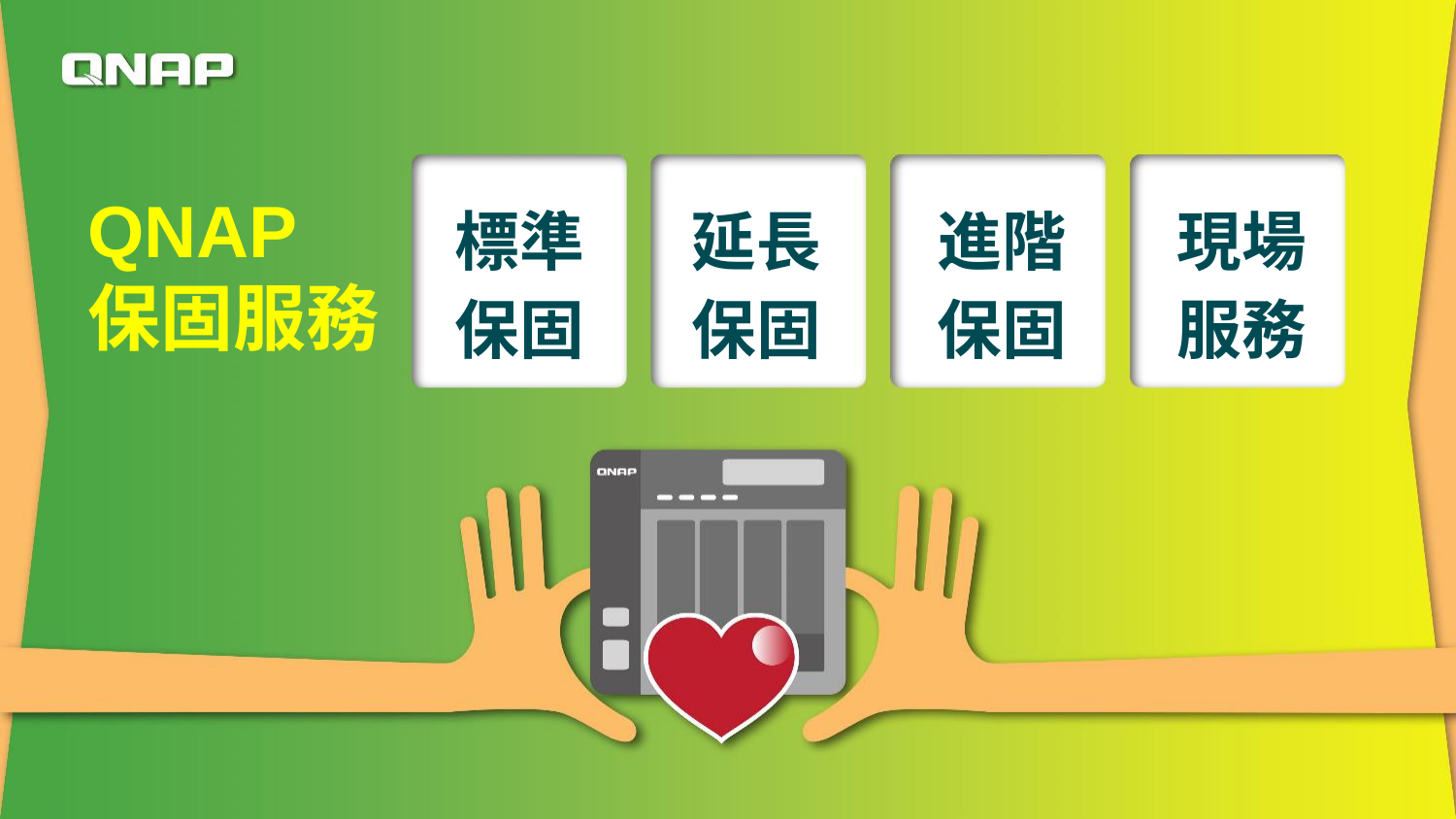

# QNAP 保固服務
標準保固
延長保固
進階保固
現場服務